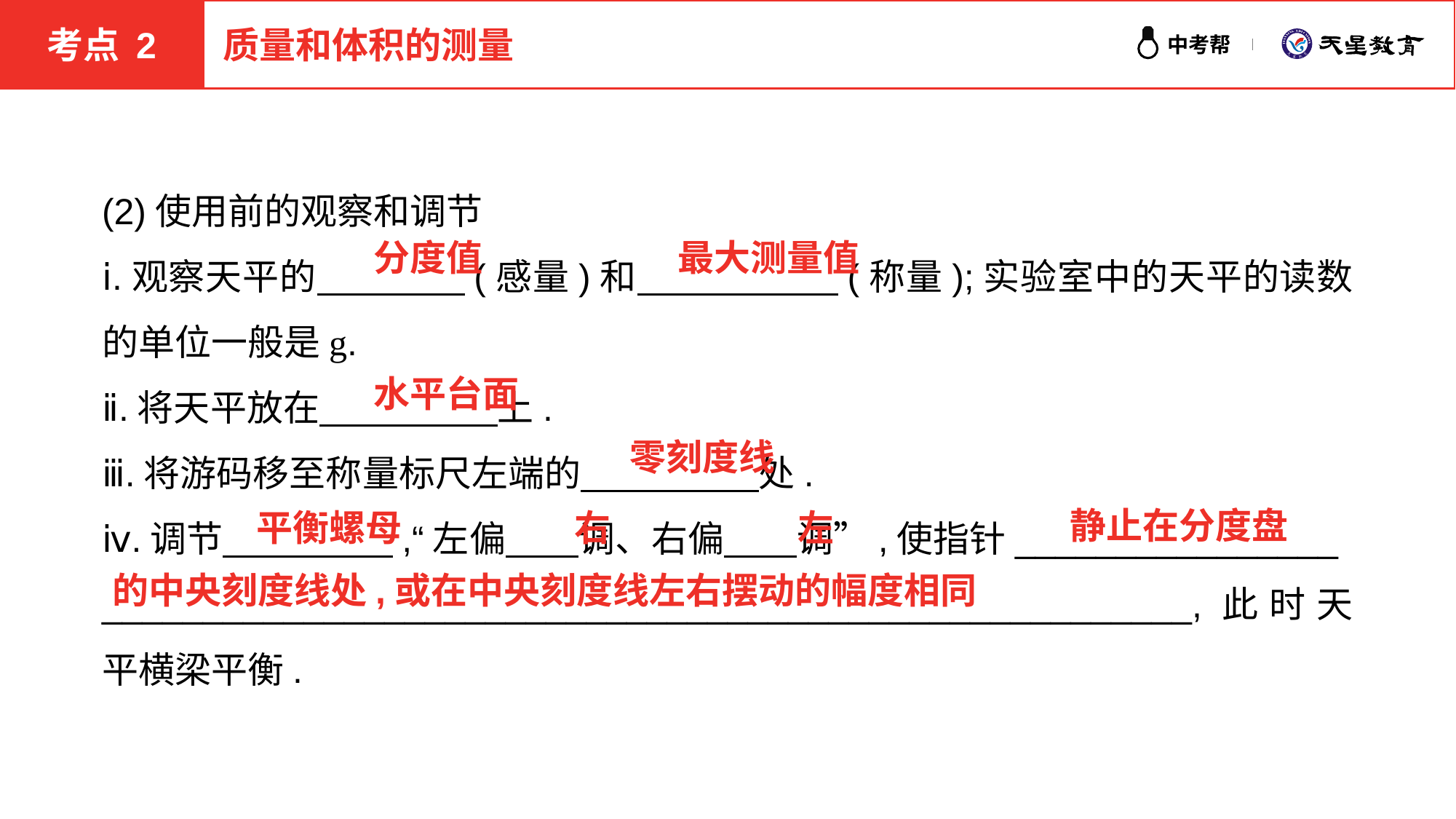

考点 2
质量和体积的测量
(2)使用前的观察和调节
ⅰ.观察天平的　　　　(感量)和　      　　　(称量);实验室中的天平的读数的单位一般是g.
ⅱ.将天平放在　　　    　上.
ⅲ.将游码移至称量标尺左端的　    　　　处.
ⅳ.调节　   　　　,“左偏　　调、右偏　　调”,使指针________________
______________________________________________________,此时天平横梁平衡.
最大测量值
分度值
水平台面
零刻度线
静止在分度盘
平衡螺母
右
左
的中央刻度线处,或在中央刻度线左右摆动的幅度相同